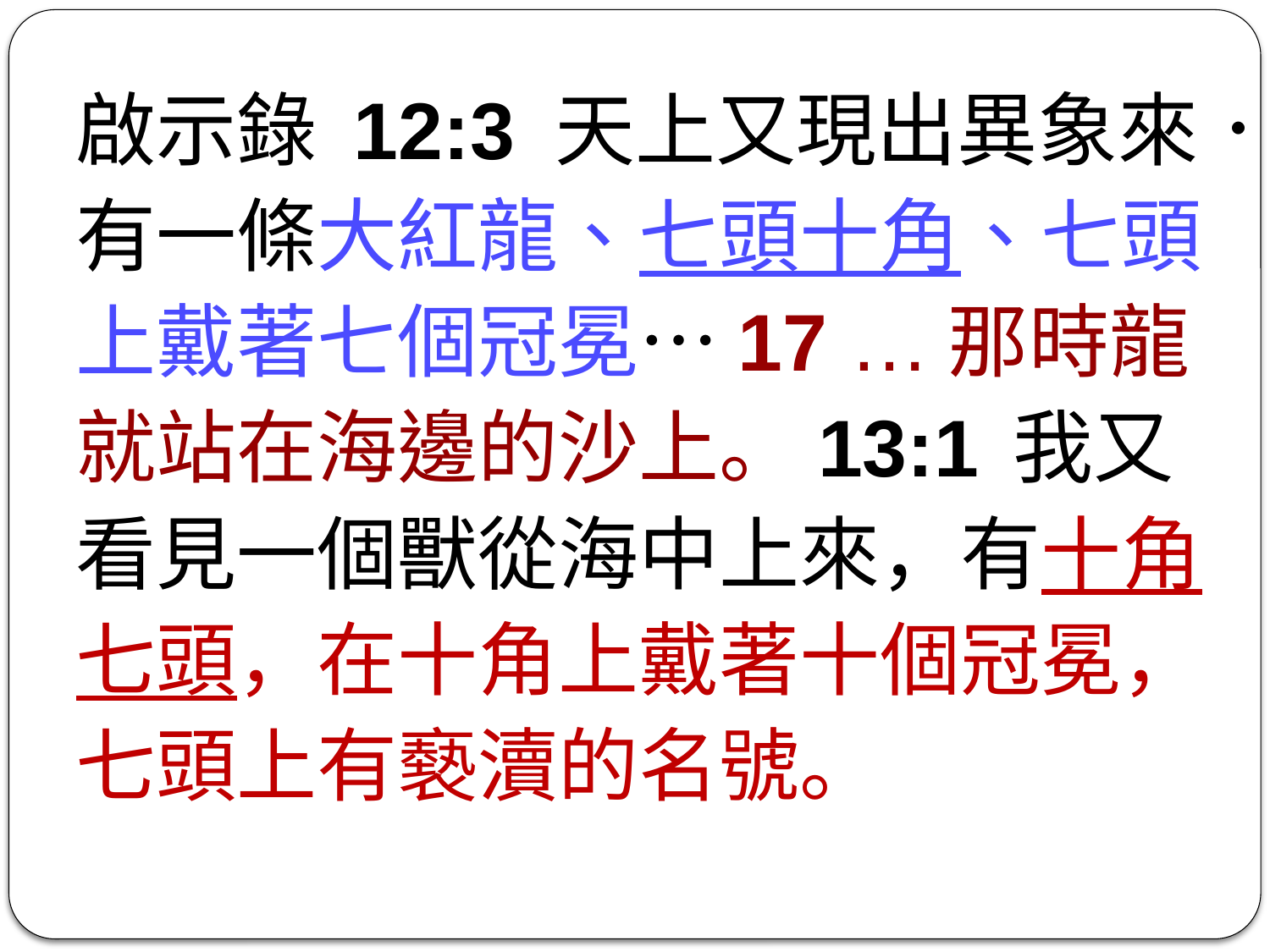

啟示錄 12:3 天上又現出異象來．有一條大紅龍、七頭十角、七頭上戴著七個冠冕…17 …那時龍就站在海邊的沙上。13:1 我又看見一個獸從海中上來，有十角七頭，在十角上戴著十個冠冕，七頭上有褻瀆的名號。